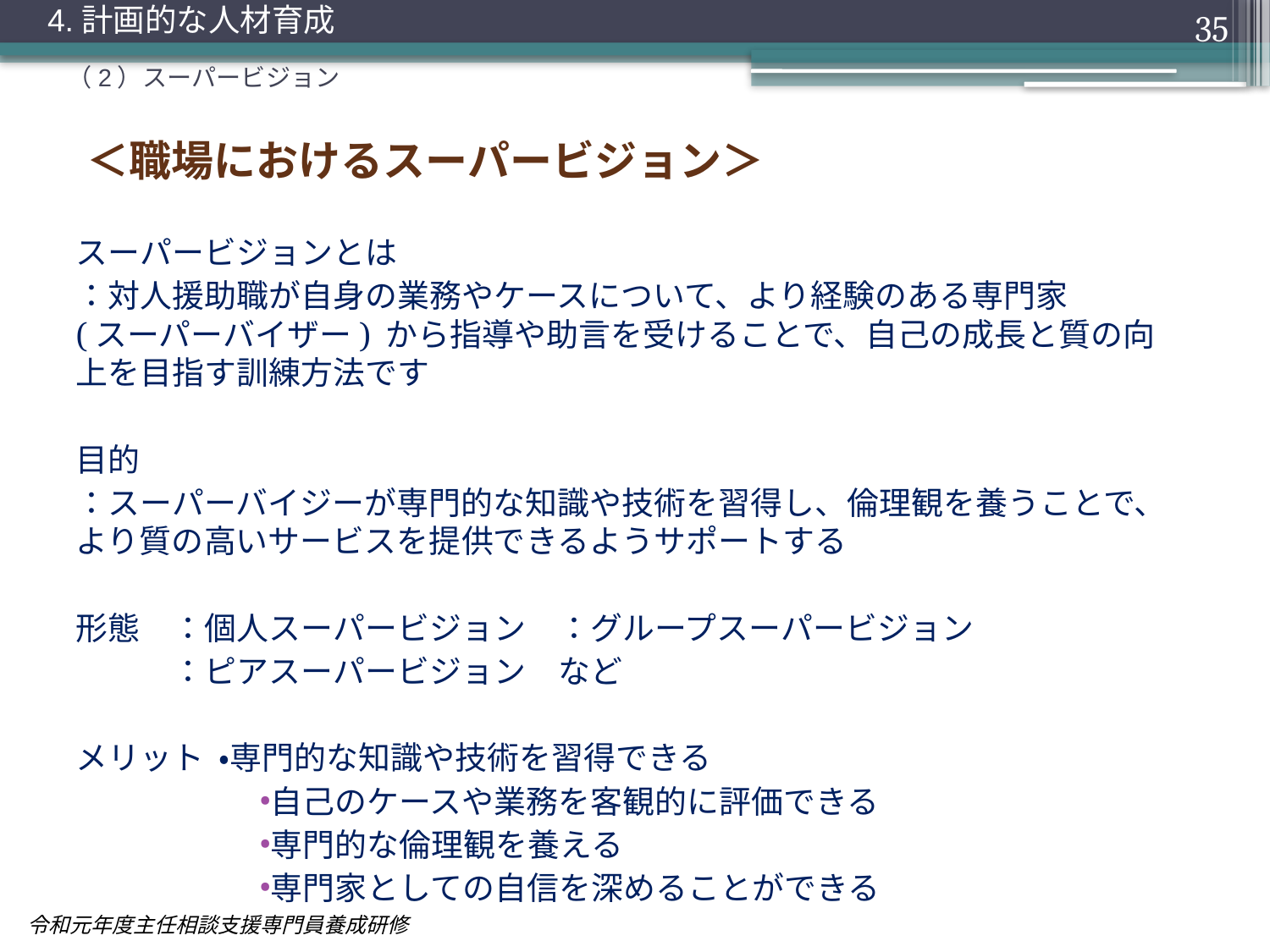

4.計画的な人材育成
35
（2）スーパービジョン

＜職場におけるスーパービジョン＞
スーパービジョンとは
：対人援助職が自身の業務やケースについて、より経験のある専門家 (スーパーバイザー) から指導や助言を受けることで、自己の成長と質の向上を目指す訓練方法です

目的
：スーパーバイジーが専門的な知識や技術を習得し、倫理観を養うことで、より質の高いサービスを提供できるようサポートする

形態　：個人スーパービジョン　：グループスーパービジョン
　　　：ピアスーパービジョン　など

メリット  ・専門的な知識や技術を習得できる
自己のケースや業務を客観的に評価できる
専門的な倫理観を養える
専門家としての自信を深めることができる
令和元年度主任相談支援専門員養成研修